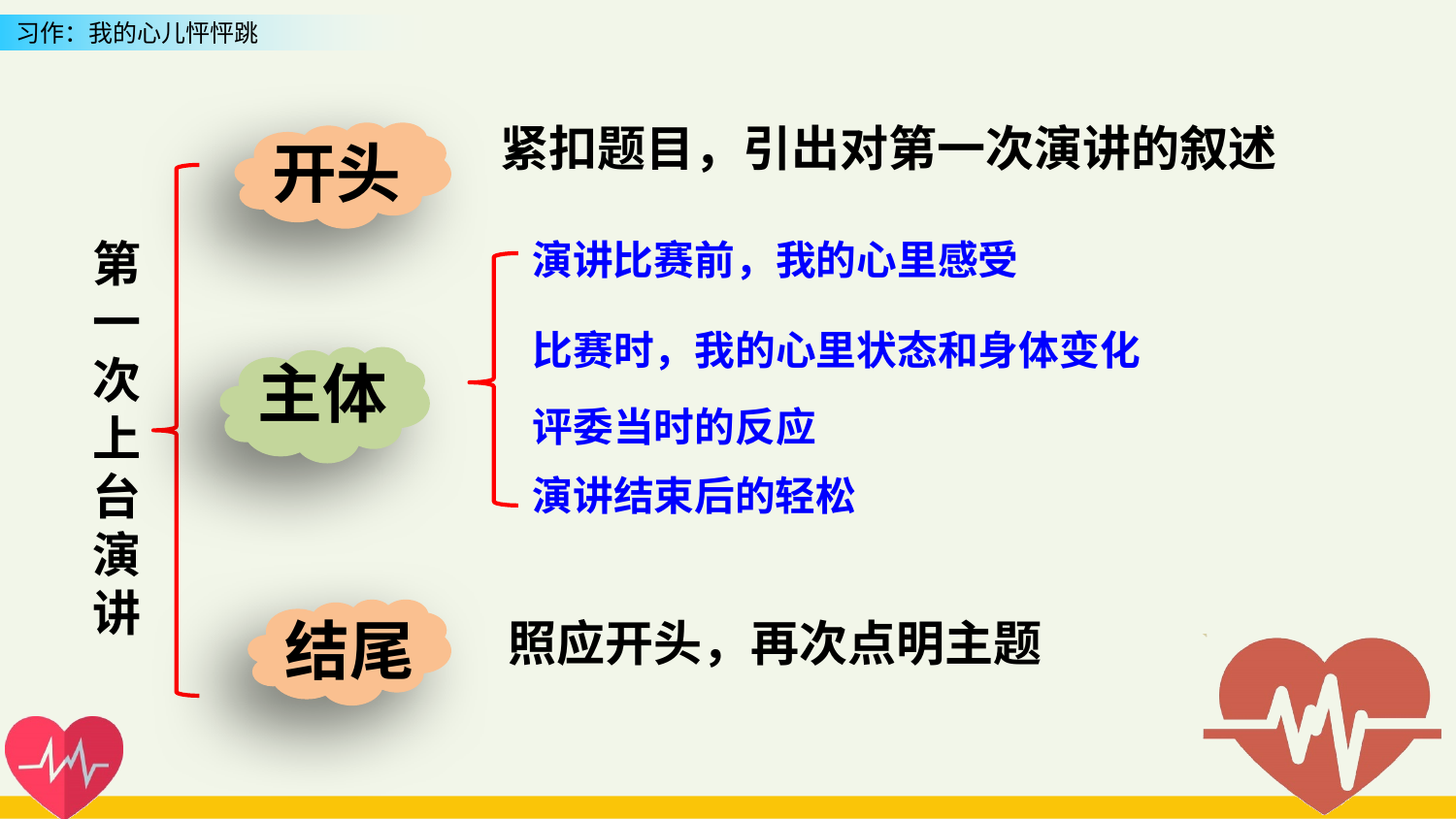

紧扣题目，引出对第一次演讲的叙述

开头

第一次上台演讲
演讲比赛前，我的心里感受

比赛时，我的心里状态和身体变化
主体

评委当时的反应
演讲结束后的轻松

结尾
照应开头，再次点明主题